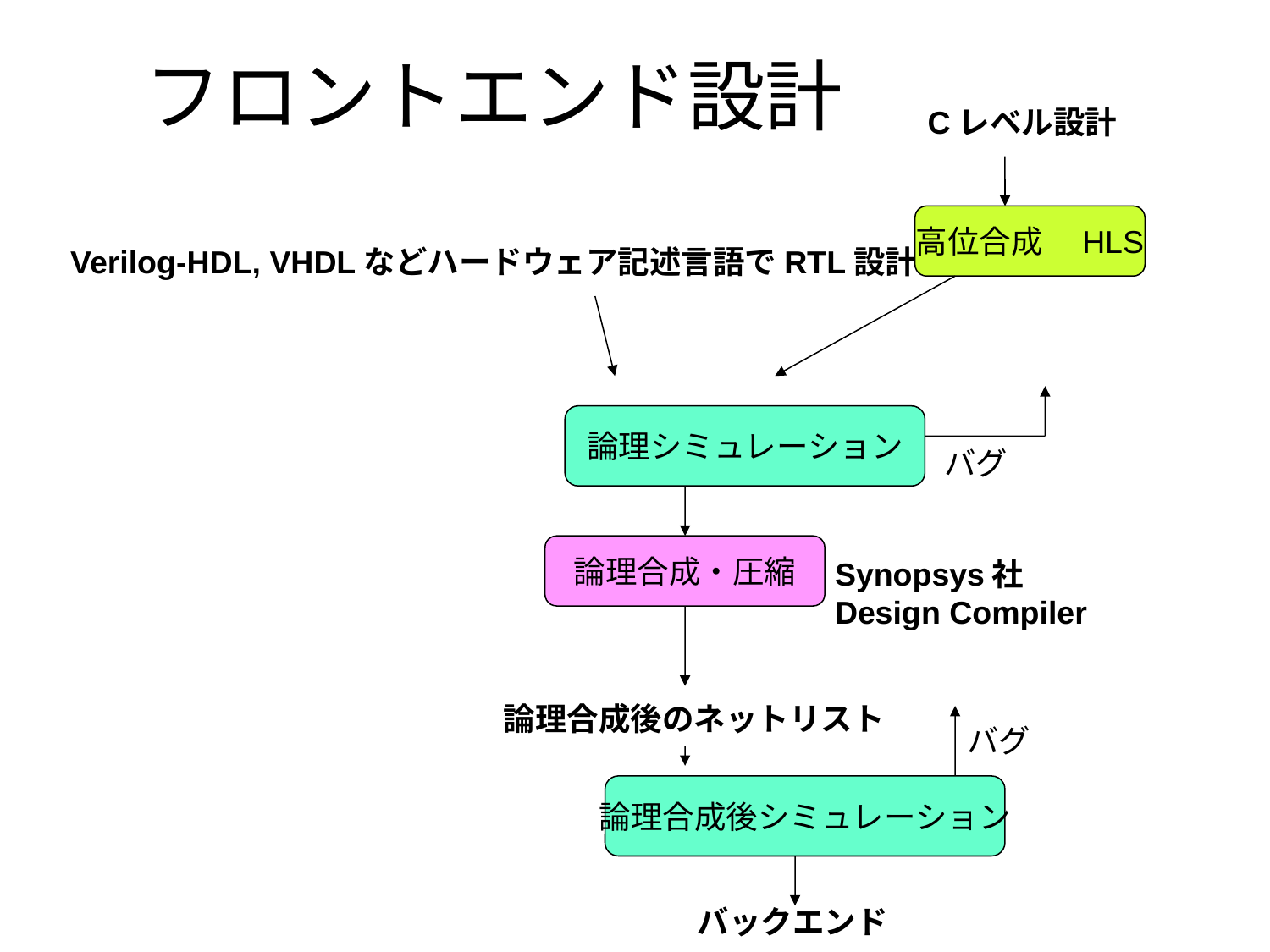

# フロントエンド設計
Cレベル設計

高位合成　HLS
Verilog-HDL, VHDLなどハードウェア記述言語でRTL設計

論理シミュレーション

バグ

論理合成・圧縮
Synopsys社
Design Compiler

論理合成後のネットリスト

バグ

論理合成後シミュレーション

バックエンド